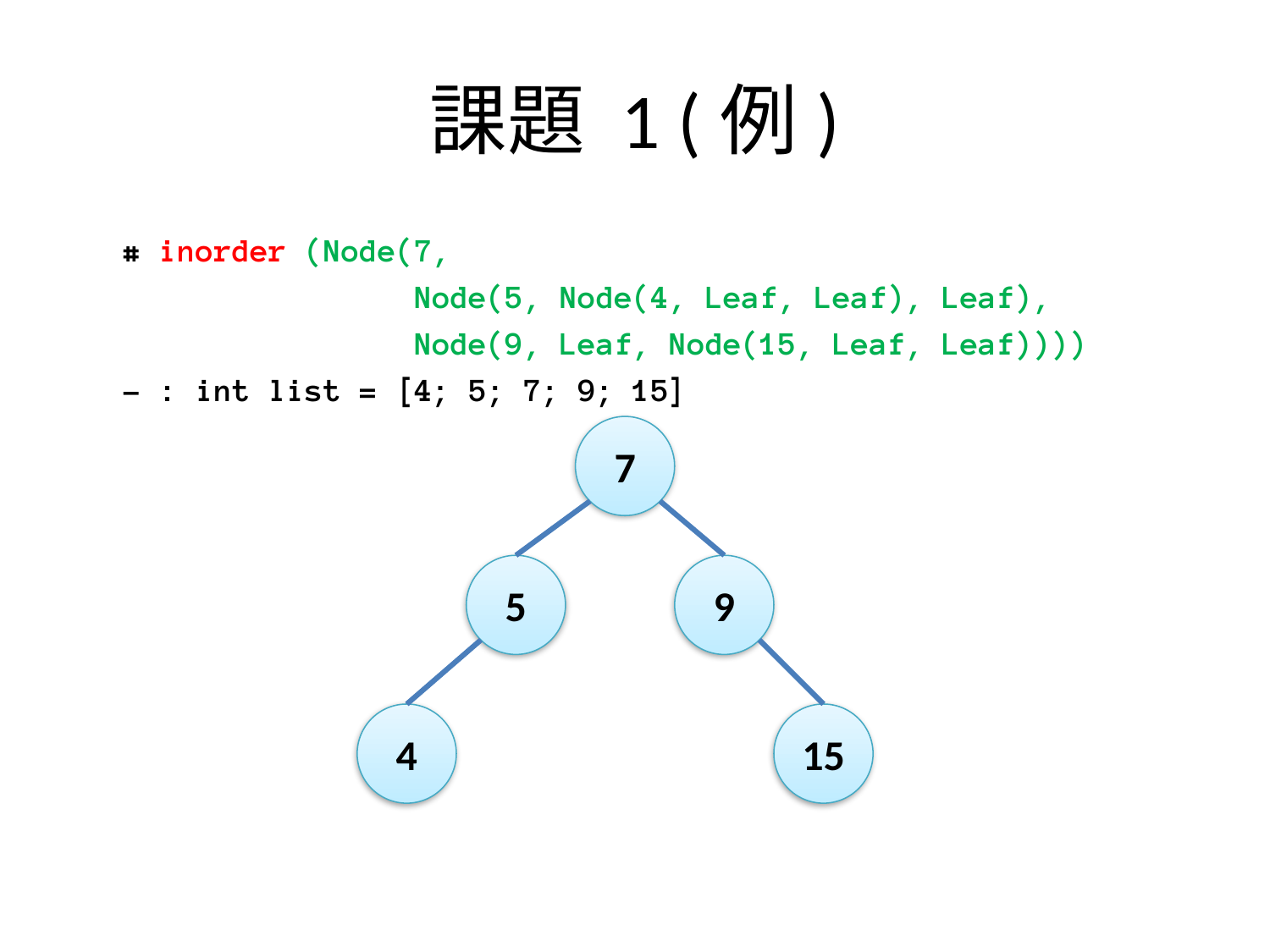

# 課題 1 (例)‏
# inorder (Node(7,
                Node(5, Node(4, Leaf, Leaf), Leaf),
                Node(9, Leaf, Node(15, Leaf, Leaf))))
- : int list = [4; 5; 7; 9; 15]
7
5
9
4
15